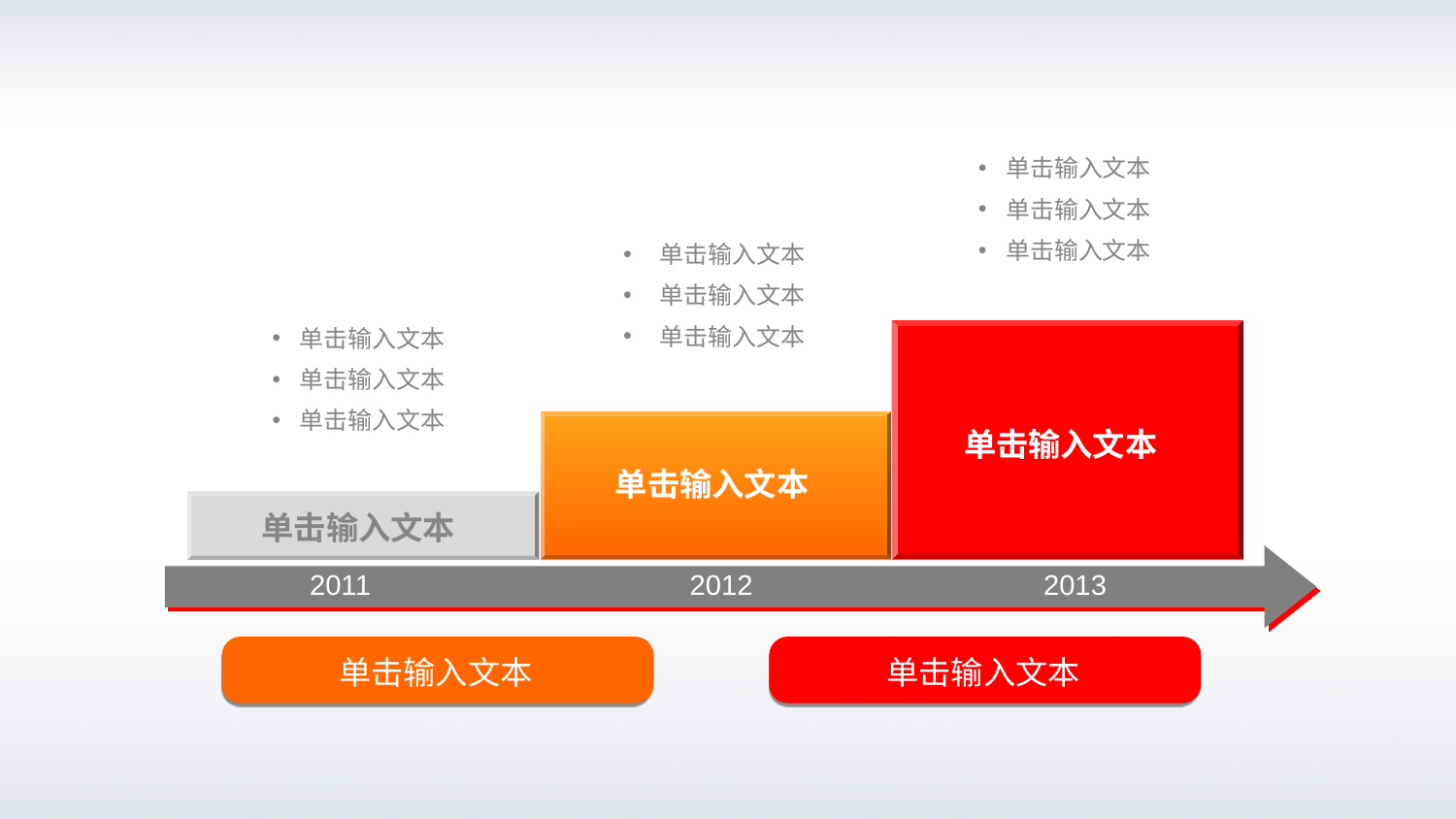

单击输入文本
单击输入文本
单击输入文本
单击输入文本
单击输入文本
单击输入文本
单击输入文本
单击输入文本
单击输入文本

单击输入文本
单击输入文本

单击输入文本

2011
2012
2013

单击输入文本

单击输入文本